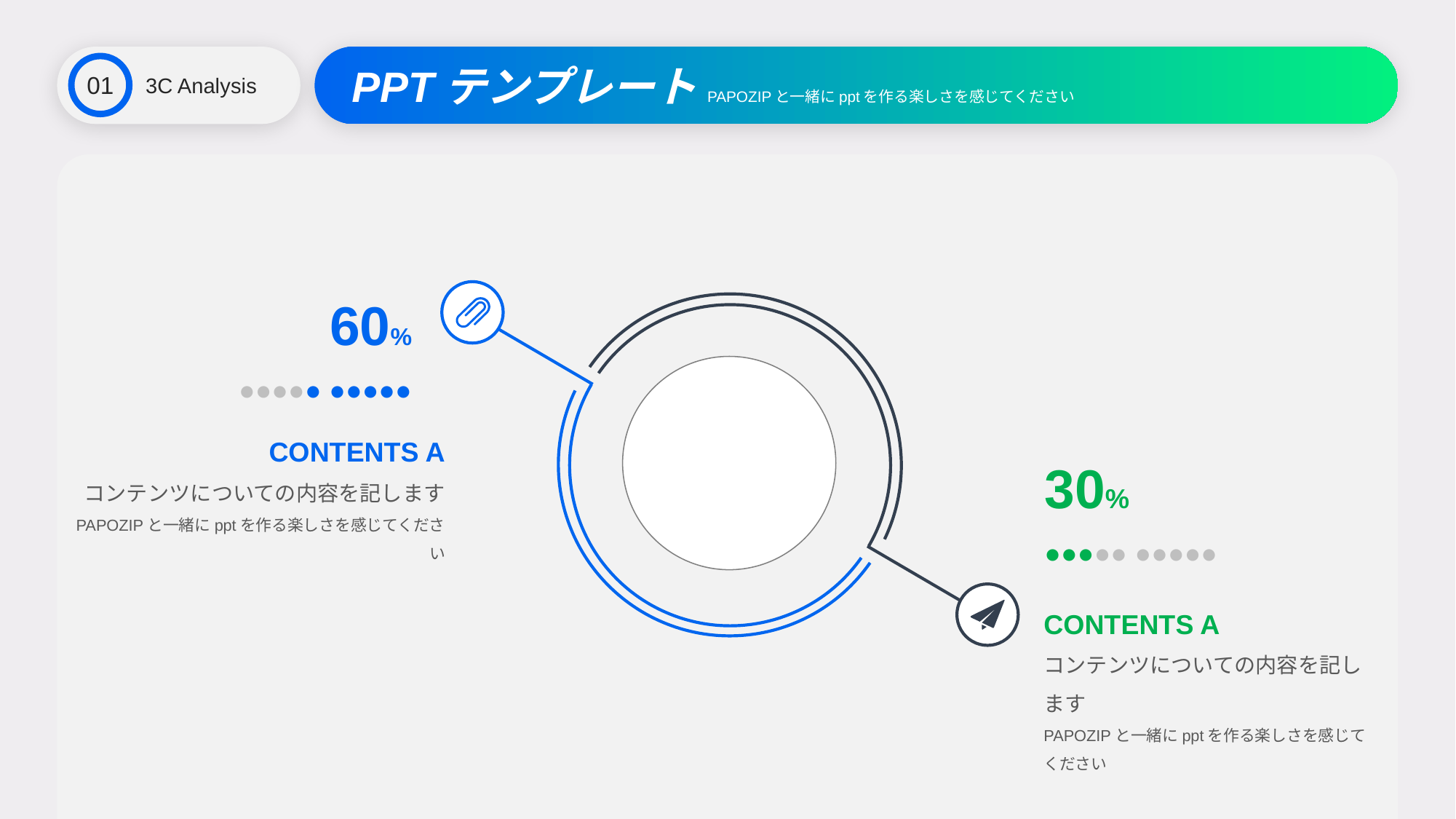

3C Analysis
PPTテンプレートPAPOZIPと一緒にpptを作る楽しさを感じてください
01

60%
●●●●● ●●●●●

CONTENTS A
コンテンツについての内容を記します
PAPOZIPと一緒にpptを作る楽しさを感じてください
30%
●●●●● ●●●●●

CONTENTS A
コンテンツについての内容を記します
PAPOZIPと一緒にpptを作る楽しさを感じてください